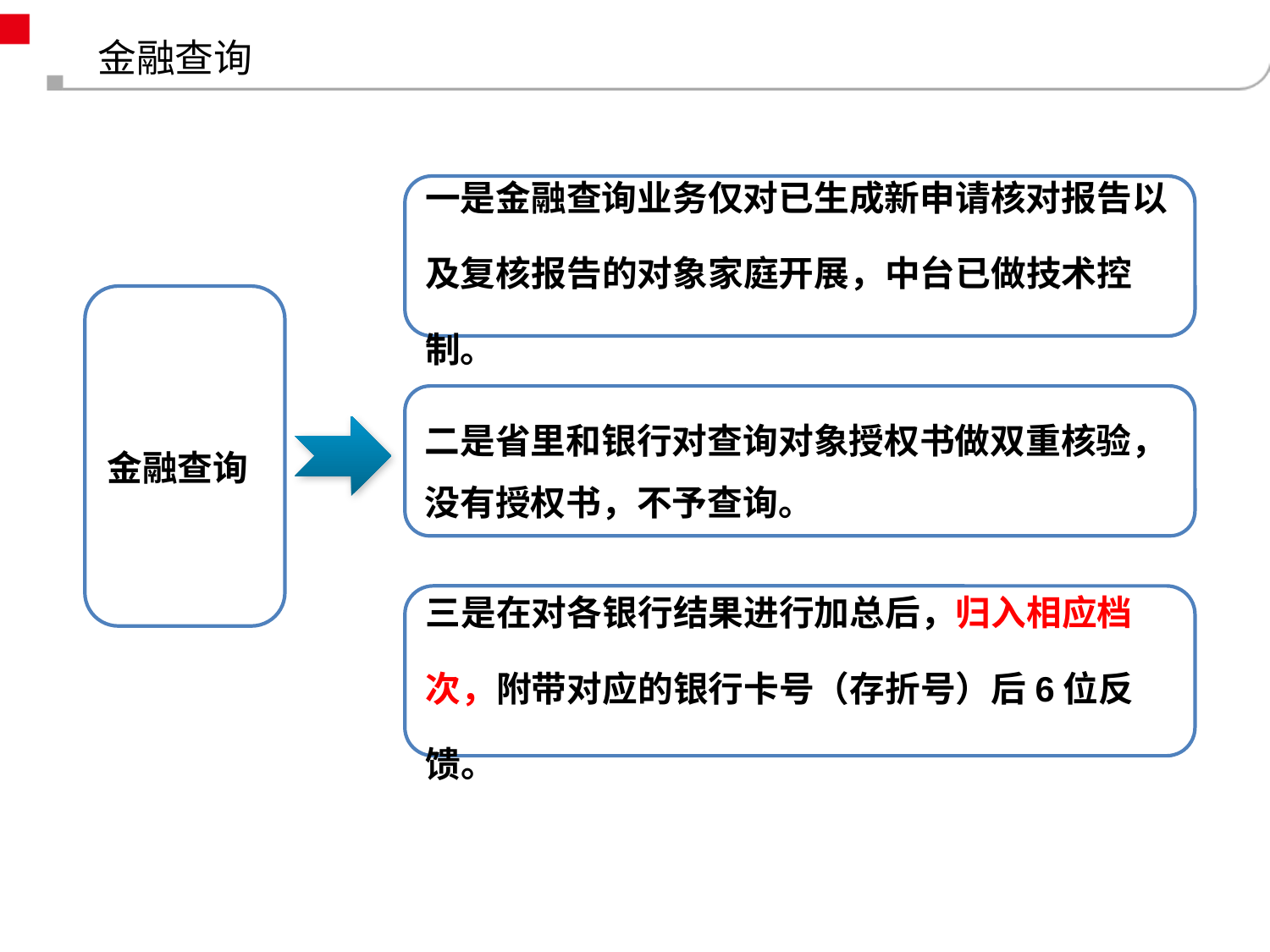

# 金融查询
一是金融查询业务仅对已生成新申请核对报告以及复核报告的对象家庭开展，中台已做技术控制。
金融查询

二是省里和银行对查询对象授权书做双重核验，没有授权书，不予查询。
三是在对各银行结果进行加总后，归入相应档次，附带对应的银行卡号（存折号）后6位反馈。